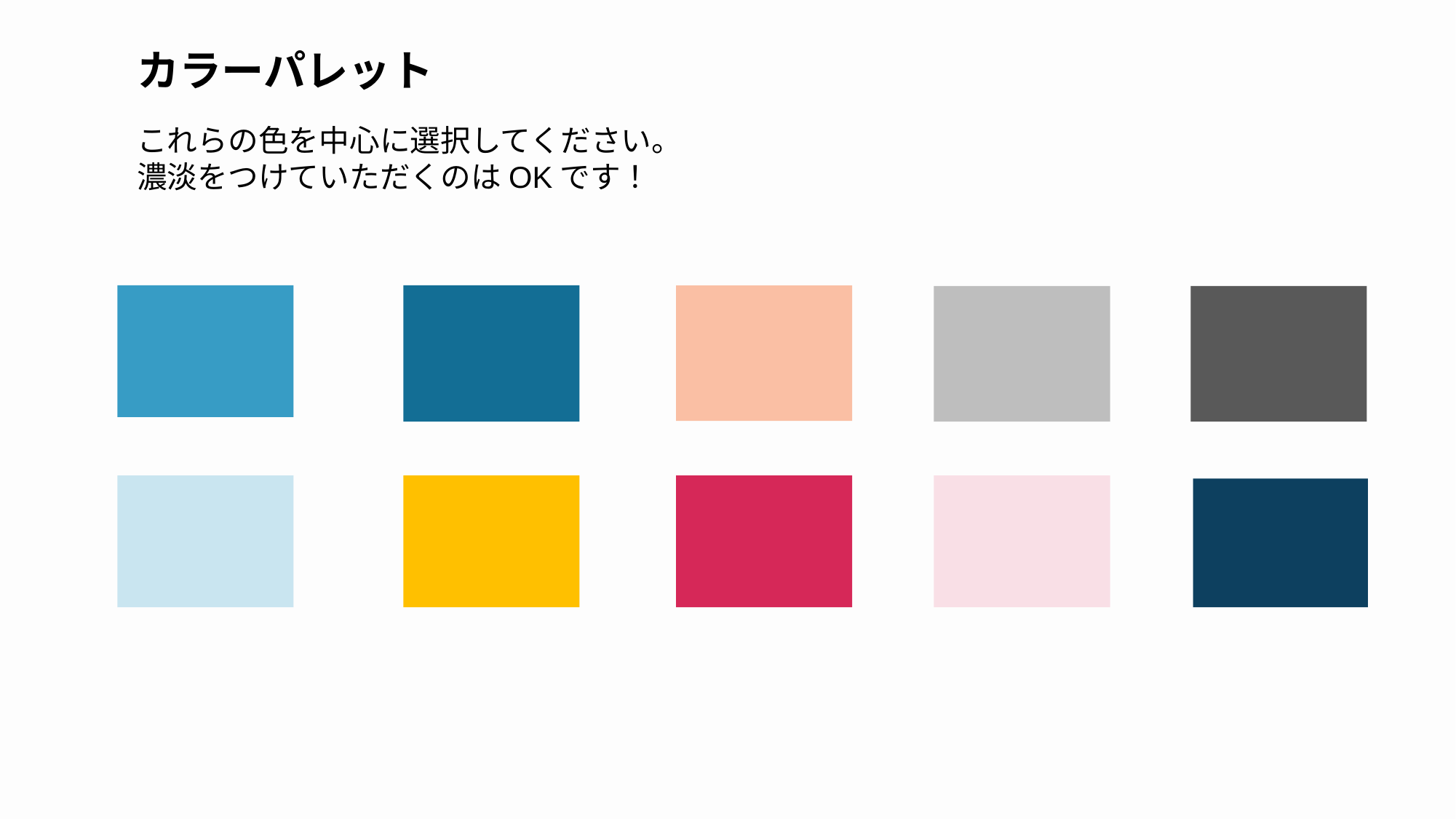

カラーパレット
これらの色を中心に選択してください。
濃淡をつけていただくのはOKです！